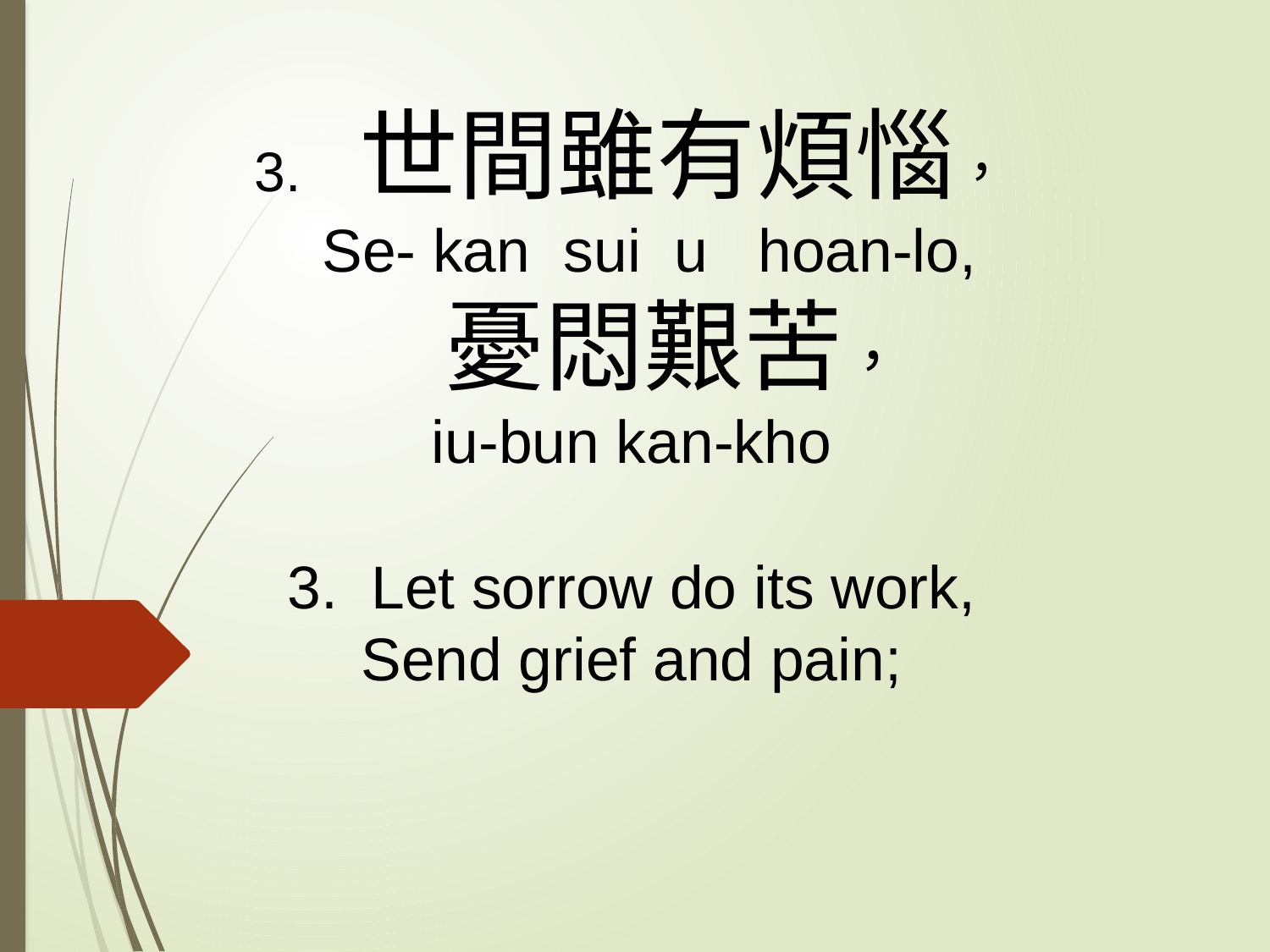

# 3.   世間雖有煩惱， Se- kan  sui  u   hoan-lo, 憂悶艱苦， iu-bun kan-kho 3.  Let sorrow do its work, Send grief and pain;